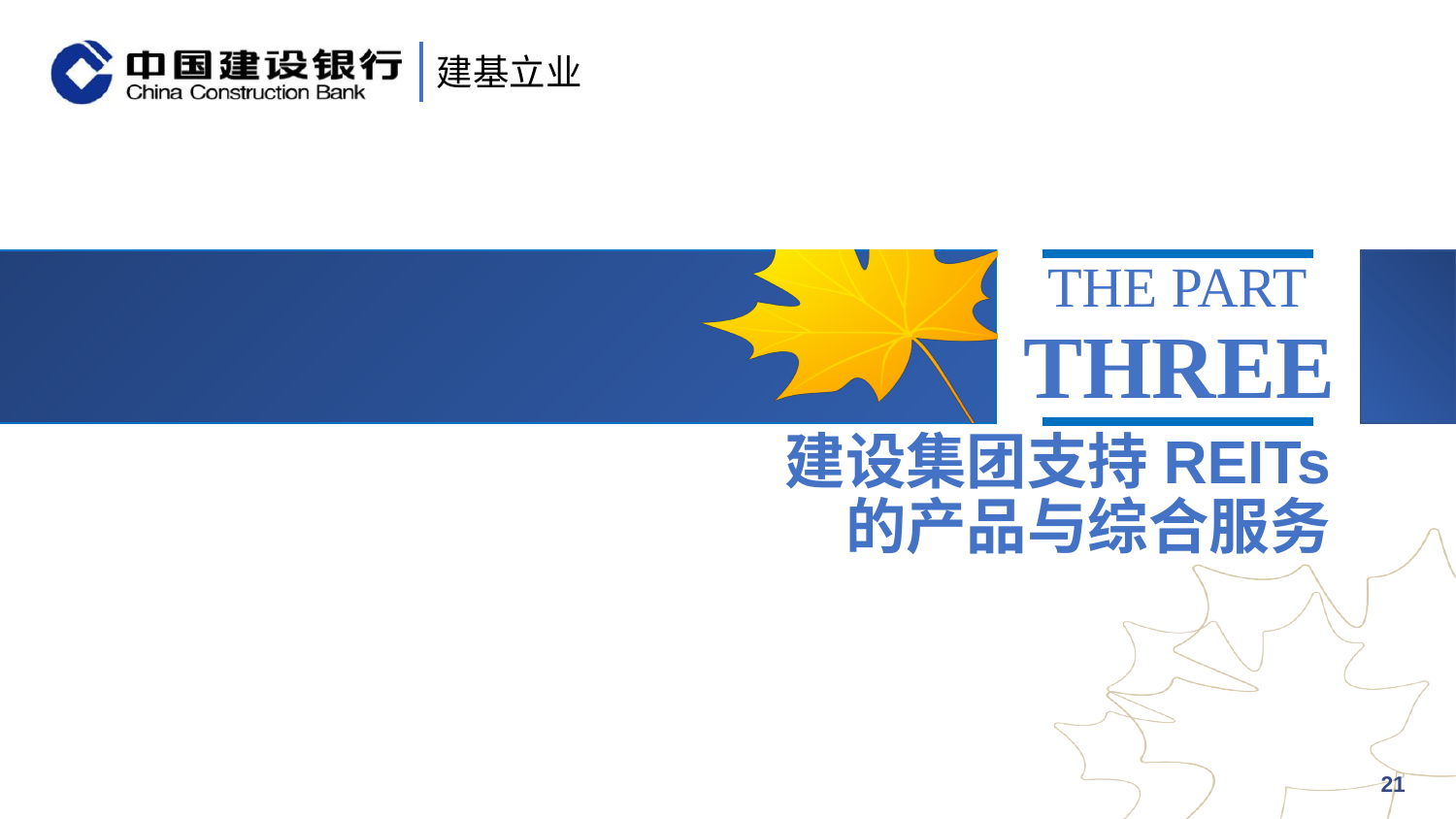

THE PART
THREE
# 建设集团支持REITs 的产品与综合服务
21